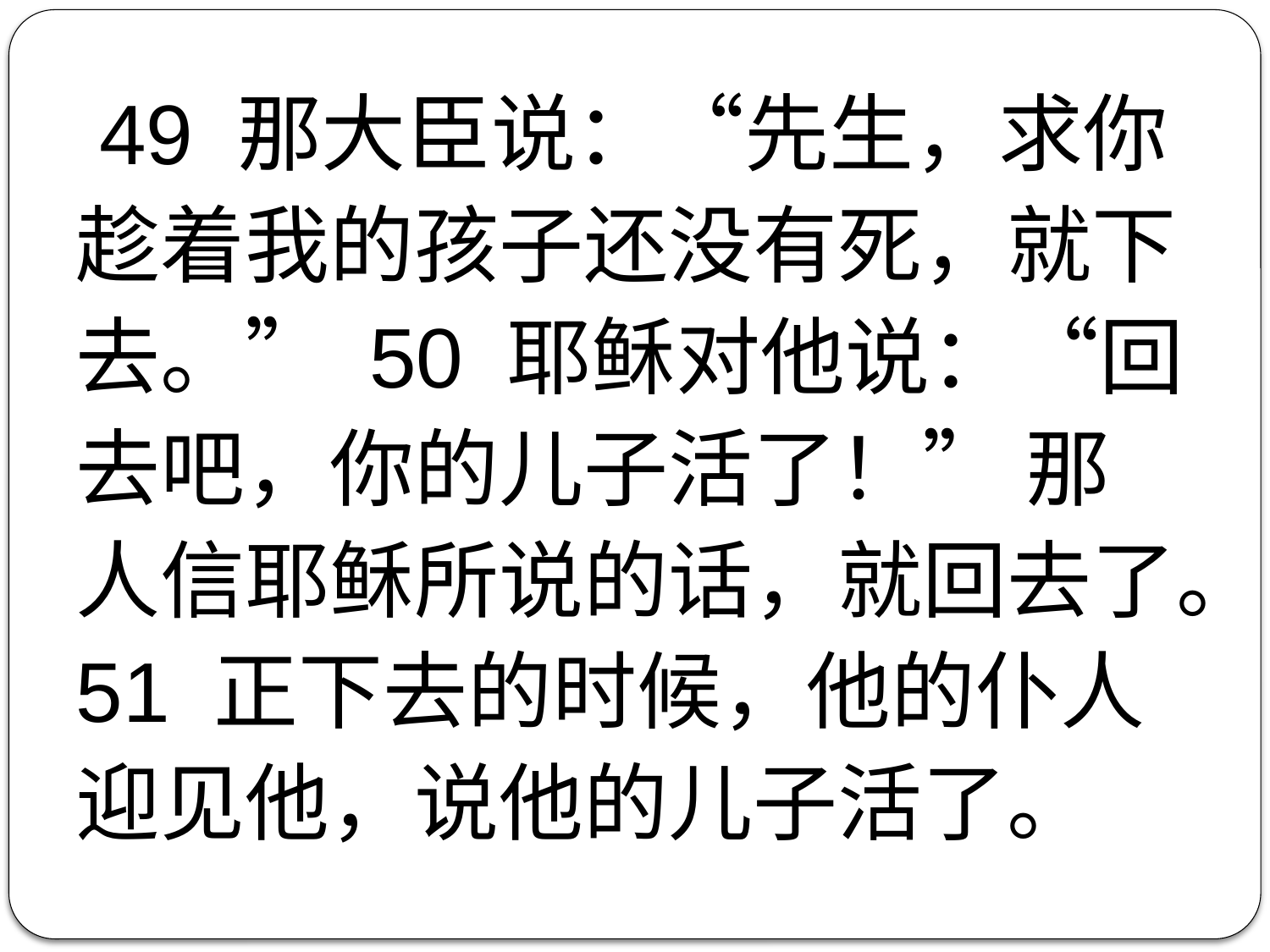

49 那大臣说：“先生，求你趁着我的孩子还没有死，就下去。” 50 耶稣对他说：“回去吧，你的儿子活了！” 那人信耶稣所说的话，就回去了。51 正下去的时候，他的仆人迎见他，说他的儿子活了。